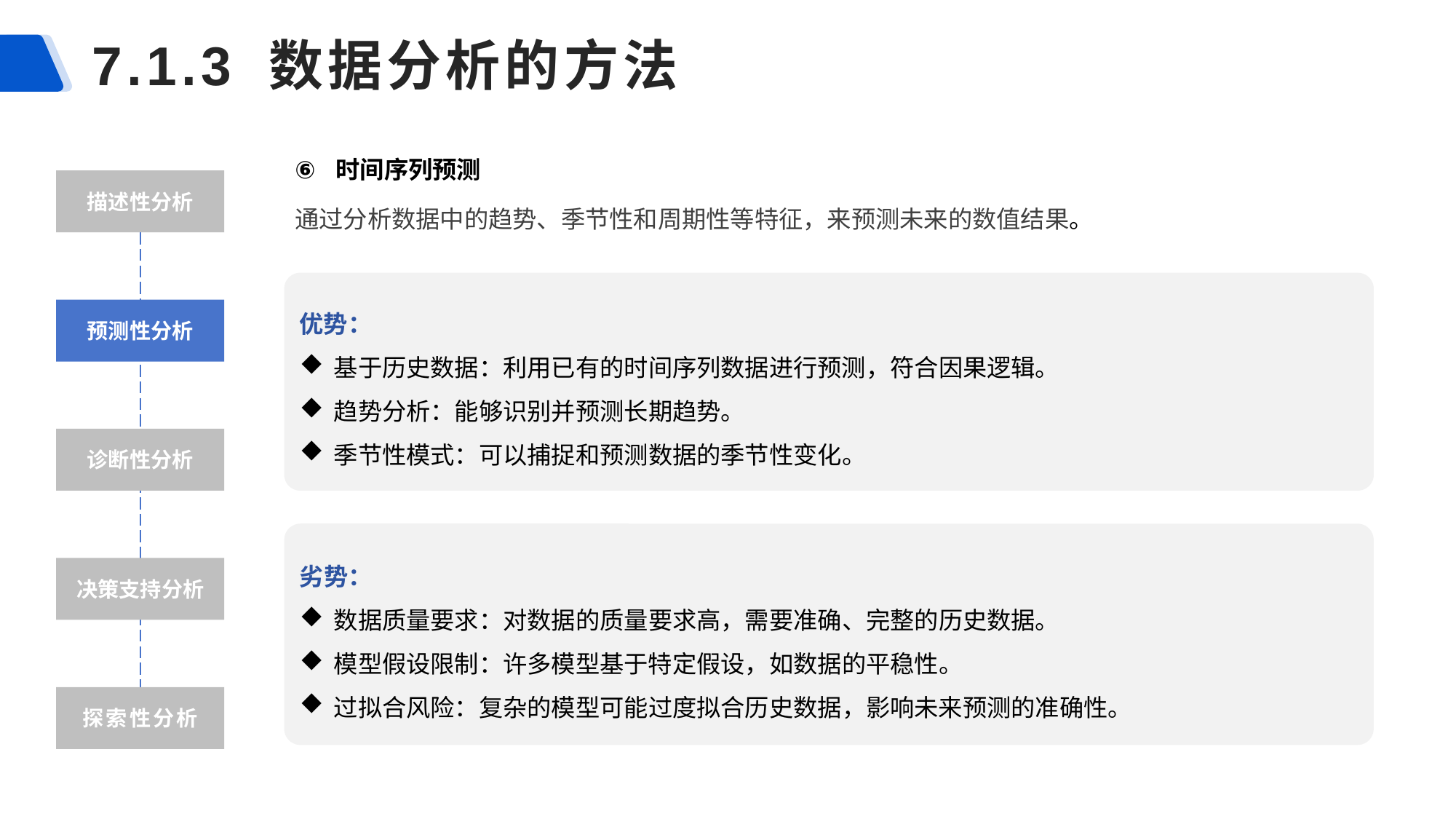

# 7.1.3 数据分析的方法
时间序列预测
通过分析数据中的趋势、季节性和周期性等特征，来预测未来的数值结果。
描述性分析
优势：
基于历史数据：利用已有的时间序列数据进行预测，符合因果逻辑。
趋势分析：能够识别并预测长期趋势。
季节性模式：可以捕捉和预测数据的季节性变化。
预测性分析
诊断性分析
劣势：
数据质量要求：对数据的质量要求高，需要准确、完整的历史数据。
模型假设限制：许多模型基于特定假设，如数据的平稳性。
过拟合风险：复杂的模型可能过度拟合历史数据，影响未来预测的准确性。
决策支持分析
探索性分析